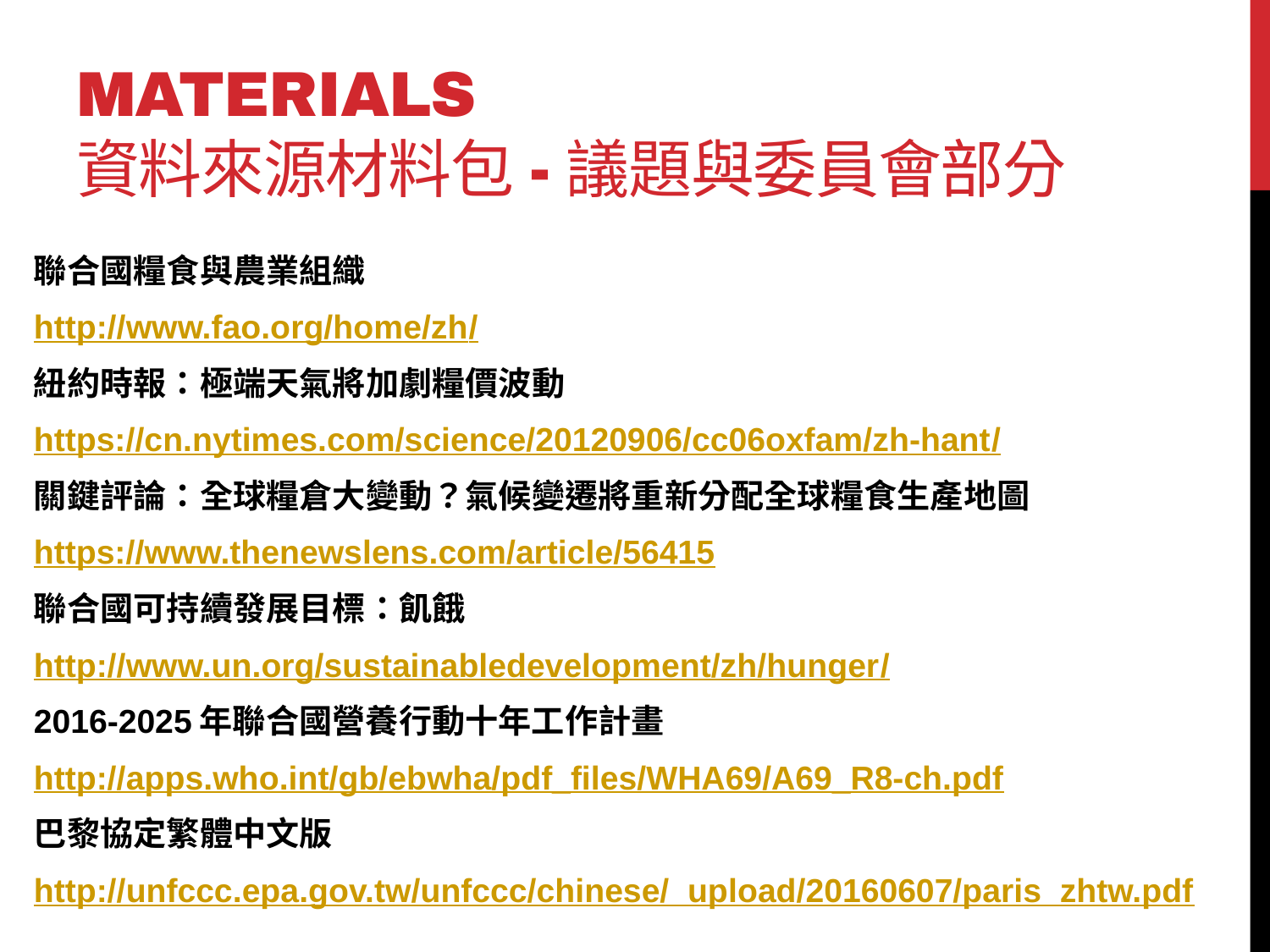

# Materials 資料來源材料包-議題與委員會部分
聯合國糧食與農業組織
http://www.fao.org/home/zh/
紐約時報：極端天氣將加劇糧價波動
https://cn.nytimes.com/science/20120906/cc06oxfam/zh-hant/
關鍵評論：全球糧倉大變動？氣候變遷將重新分配全球糧食生產地圖
https://www.thenewslens.com/article/56415
聯合國可持續發展目標：飢餓
http://www.un.org/sustainabledevelopment/zh/hunger/
2016-2025年聯合國營養行動十年工作計畫
http://apps.who.int/gb/ebwha/pdf_files/WHA69/A69_R8-ch.pdf
巴黎協定繁體中文版
http://unfccc.epa.gov.tw/unfccc/chinese/_upload/20160607/paris_zhtw.pdf